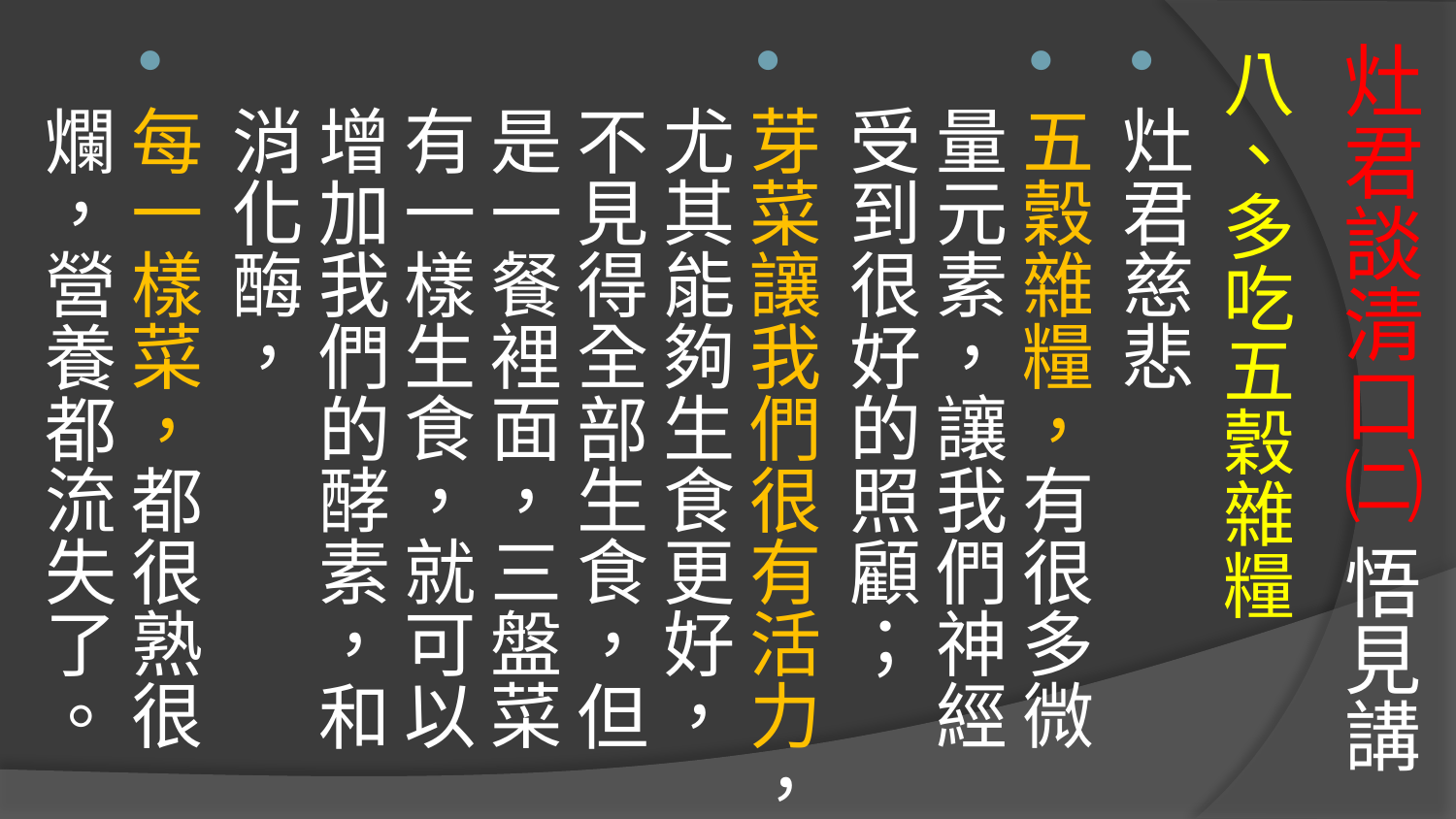

# 灶君談清口㈡ 悟見講
八、多吃五穀雜糧
灶君慈悲
五穀雜糧，有很多微量元素，讓我們神經受到很好的照顧；
芽菜讓我們很有活力，尤其能夠生食更好，不見得全部生食，但是一餐裡面，三盤菜有一樣生食，就可以增加我們的酵素，和消化酶，
每一樣菜，都很熟很爛，營養都流失了。